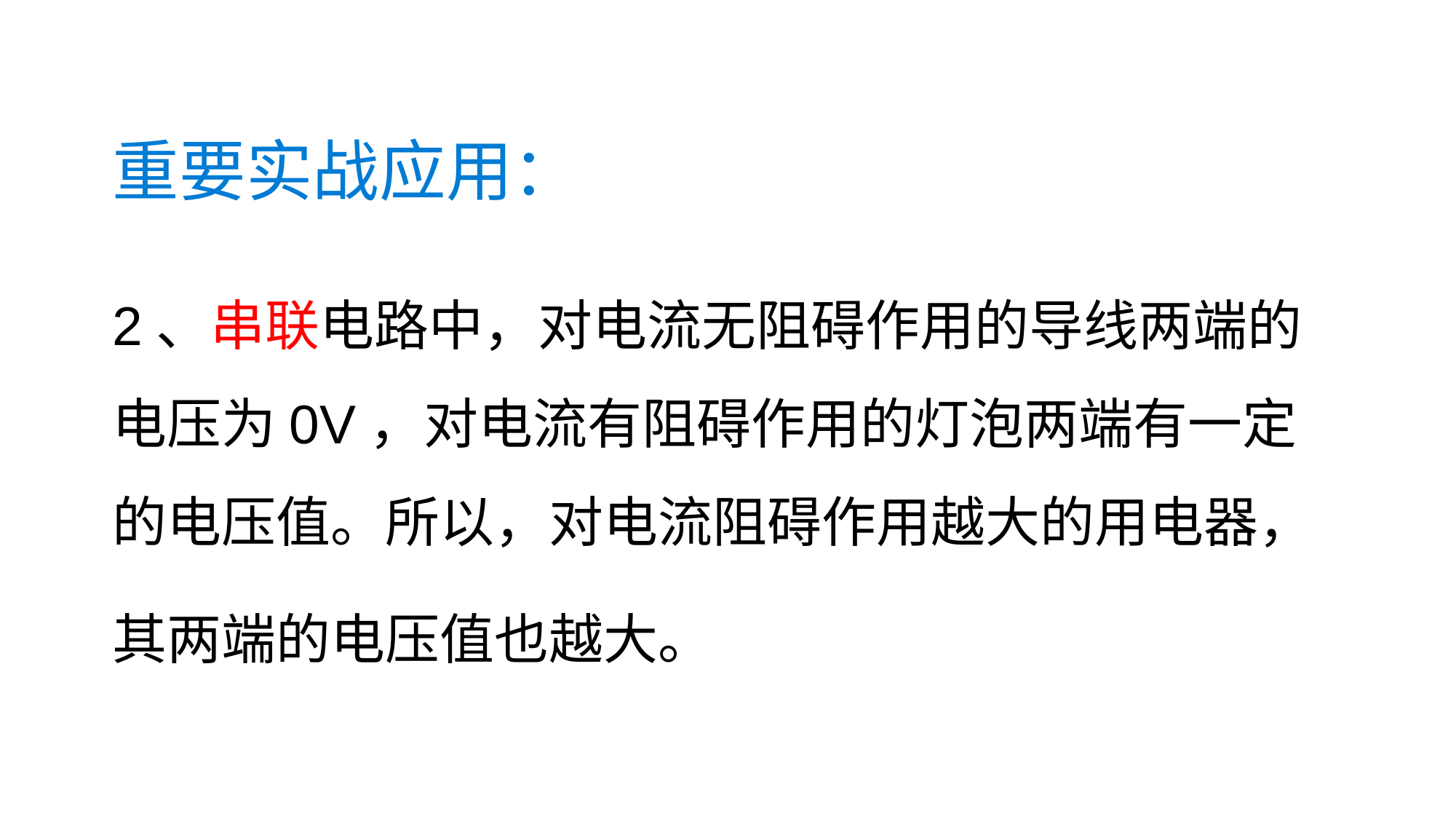

重要实战应用：

2、串联电路中，对电流无阻碍作用的导线两端的电压为0V，对电流有阻碍作用的灯泡两端有一定的电压值。所以，对电流阻碍作用越大的用电器，其两端的电压值也越大。